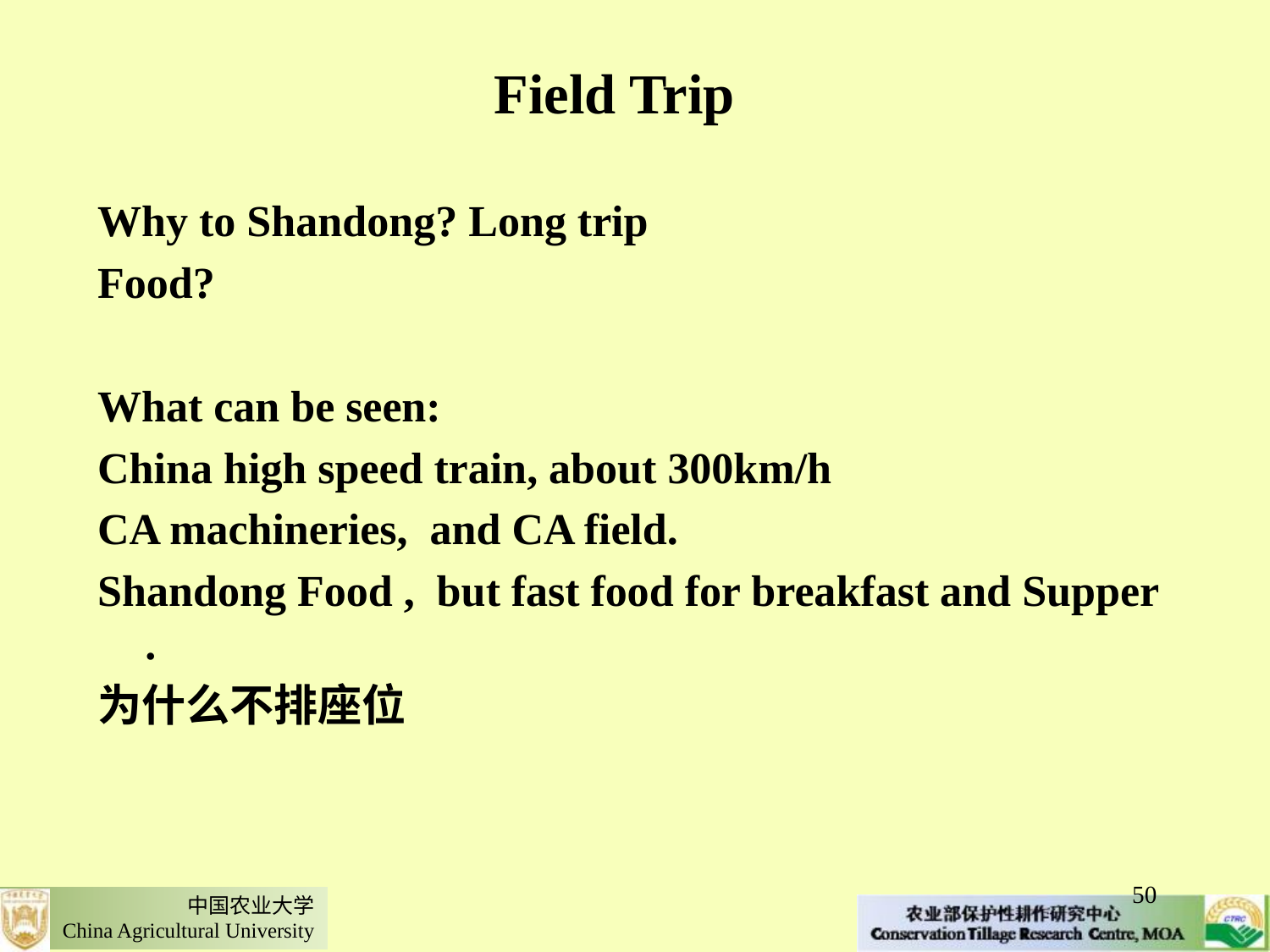

# Field Trip
Why to Shandong? Long trip
Food?

What can be seen:
China high speed train, about 300km/h
CA machineries,  and CA field.
Shandong Food ,  but fast food for breakfast and Supper .
为什么不排座位
50